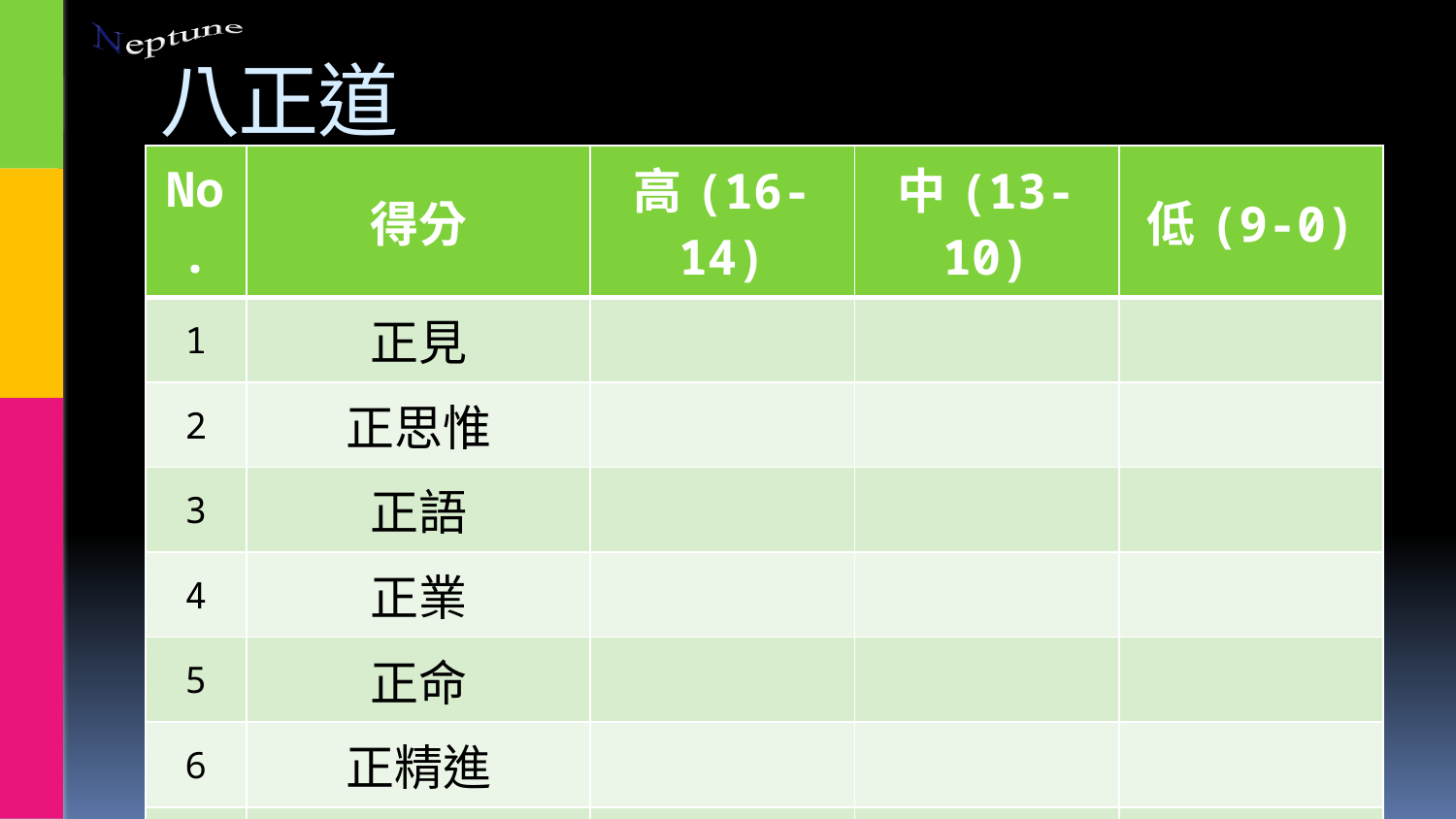

# 八正道
| No. | 得分 | 高(16-14) | 中(13-10) | 低(9-0) |
| --- | --- | --- | --- | --- |
| 1 | 正見 |  |  |  |
| 2 | 正思惟 |  |  |  |
| 3 | 正語 |  |  |  |
| 4 | 正業 |  |  |  |
| 5 | 正命 |  |  |  |
| 6 | 正精進 |  |  |  |
| 7 | 正念 |  |  |  |
| 8 | 正定 |  |  |  |